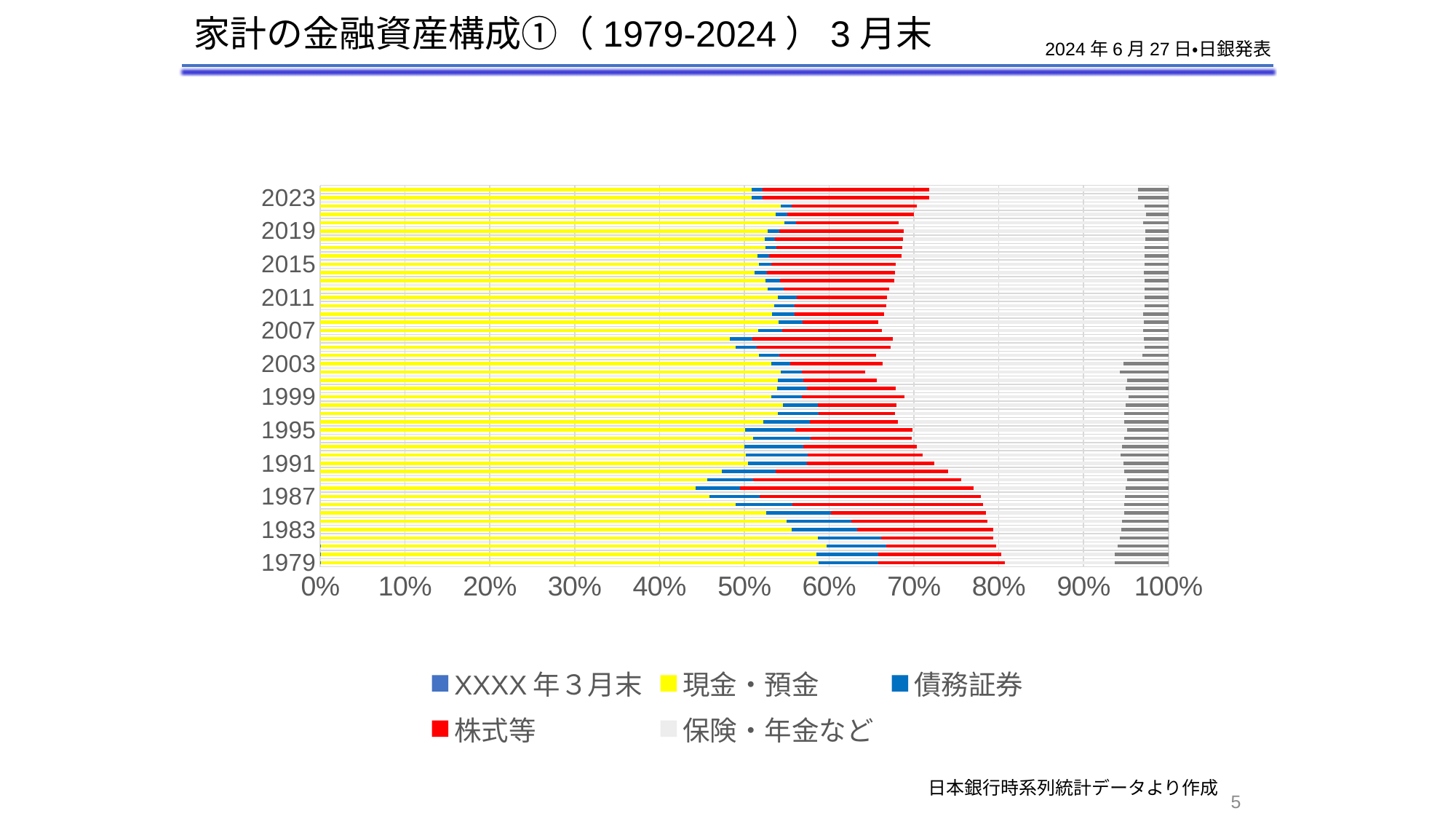

家計の金融資産構成①（1979-2024）3月末
2024年6月27日・日銀発表

[unsupported chart]

日本銀行時系列統計データより作成
5